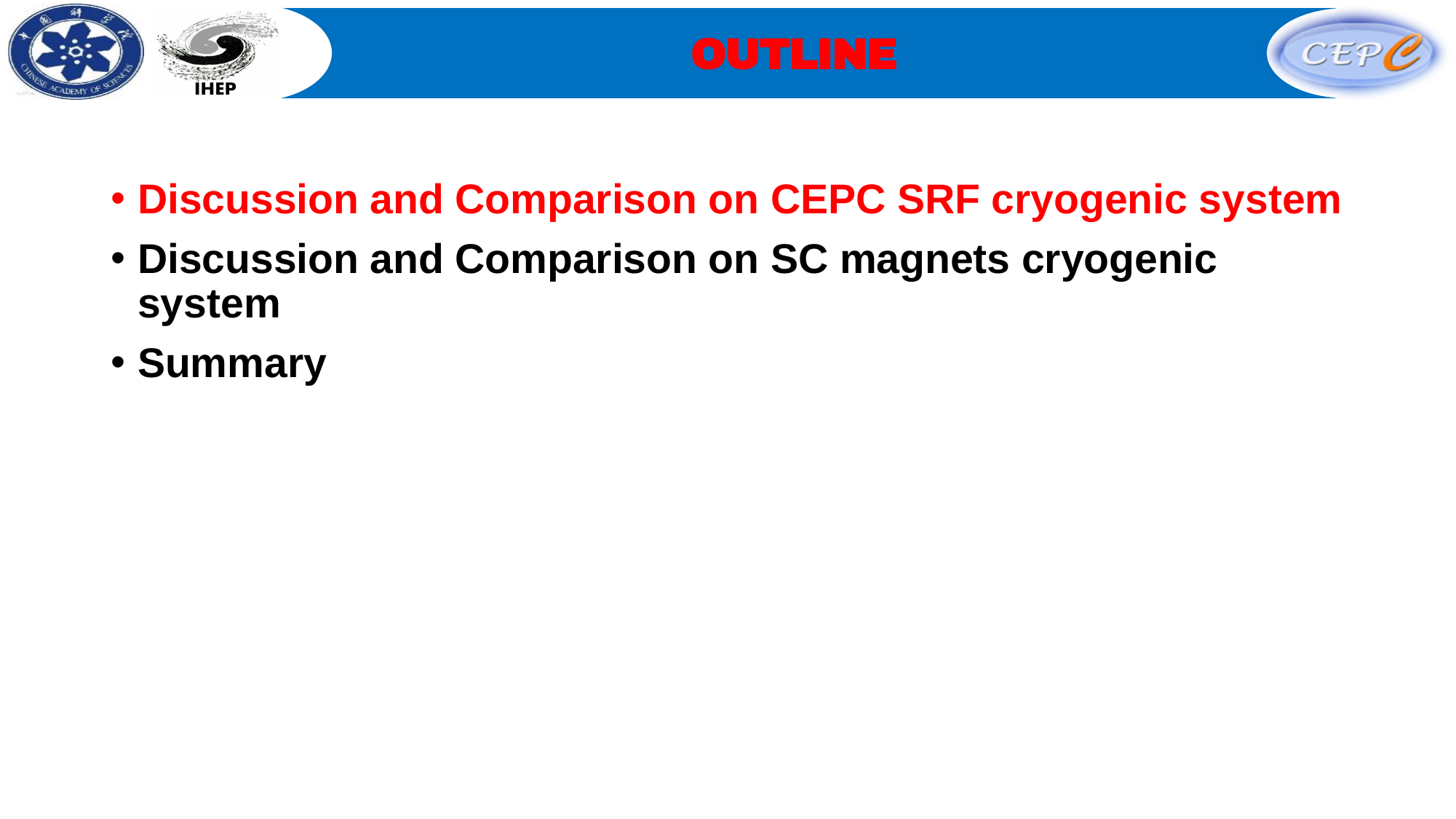

OUTLINE
Discussion and Comparison on CEPC SRF cryogenic system
Discussion and Comparison on SC magnets cryogenic system
Summary

加速器中心低温组